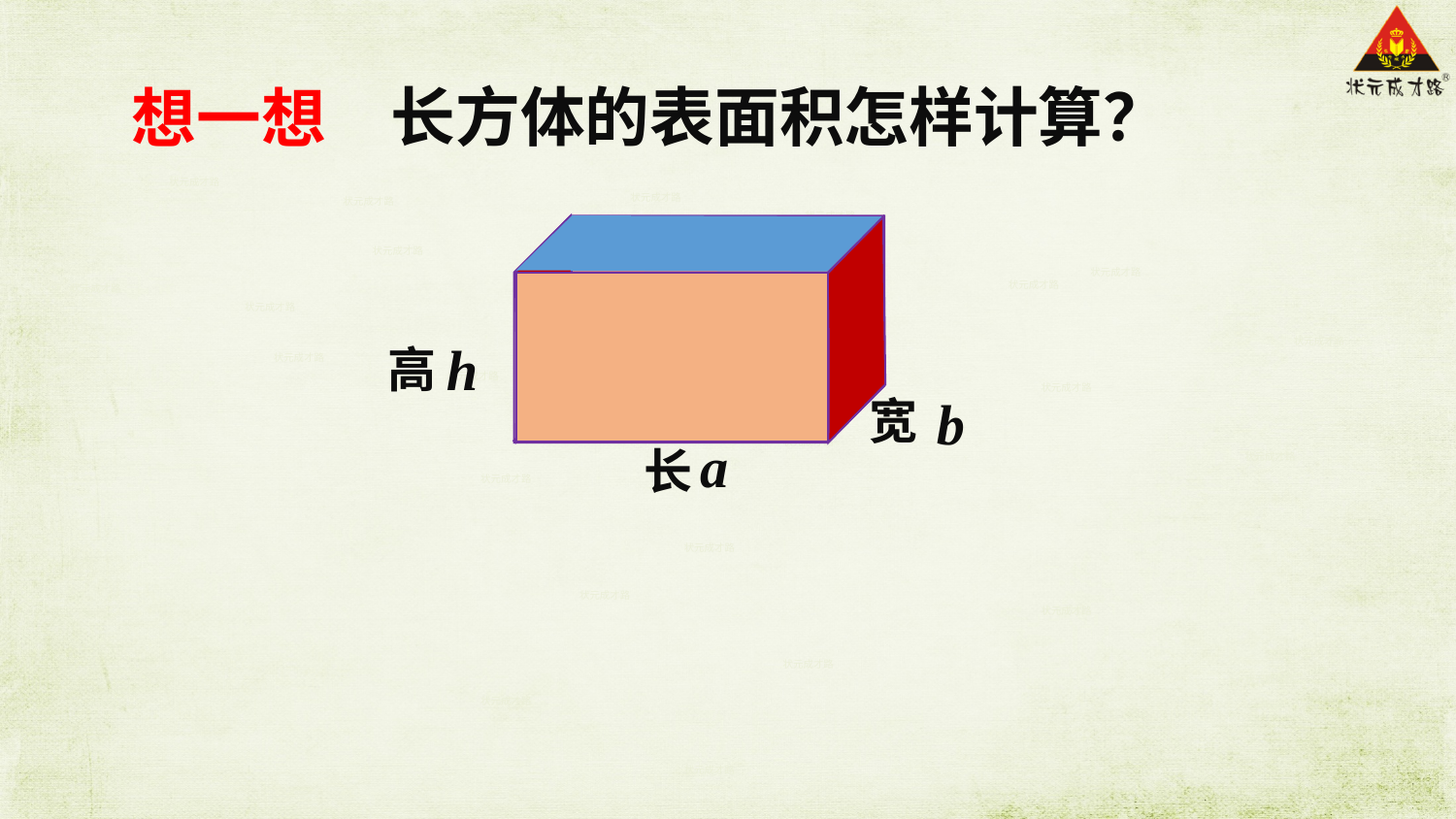

长方体的表面积怎样计算？
想一想

h
高
b
宽
a
长